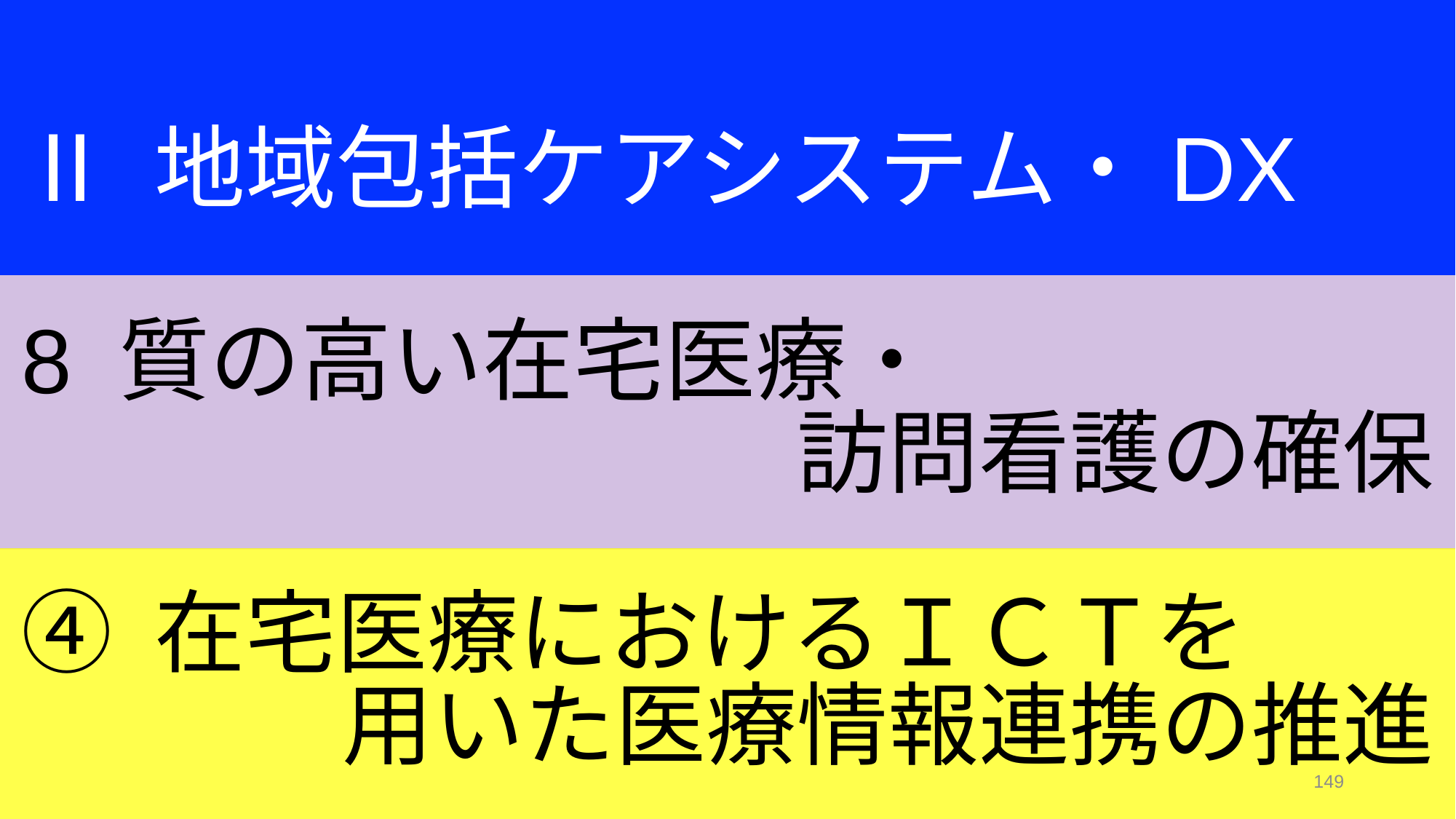

Ⅱ 地域包括ケアシステム・DX
8 質の高い在宅医療・
訪問看護の確保
④ 在宅医療におけるＩＣＴを
用いた医療情報連携の推進
149